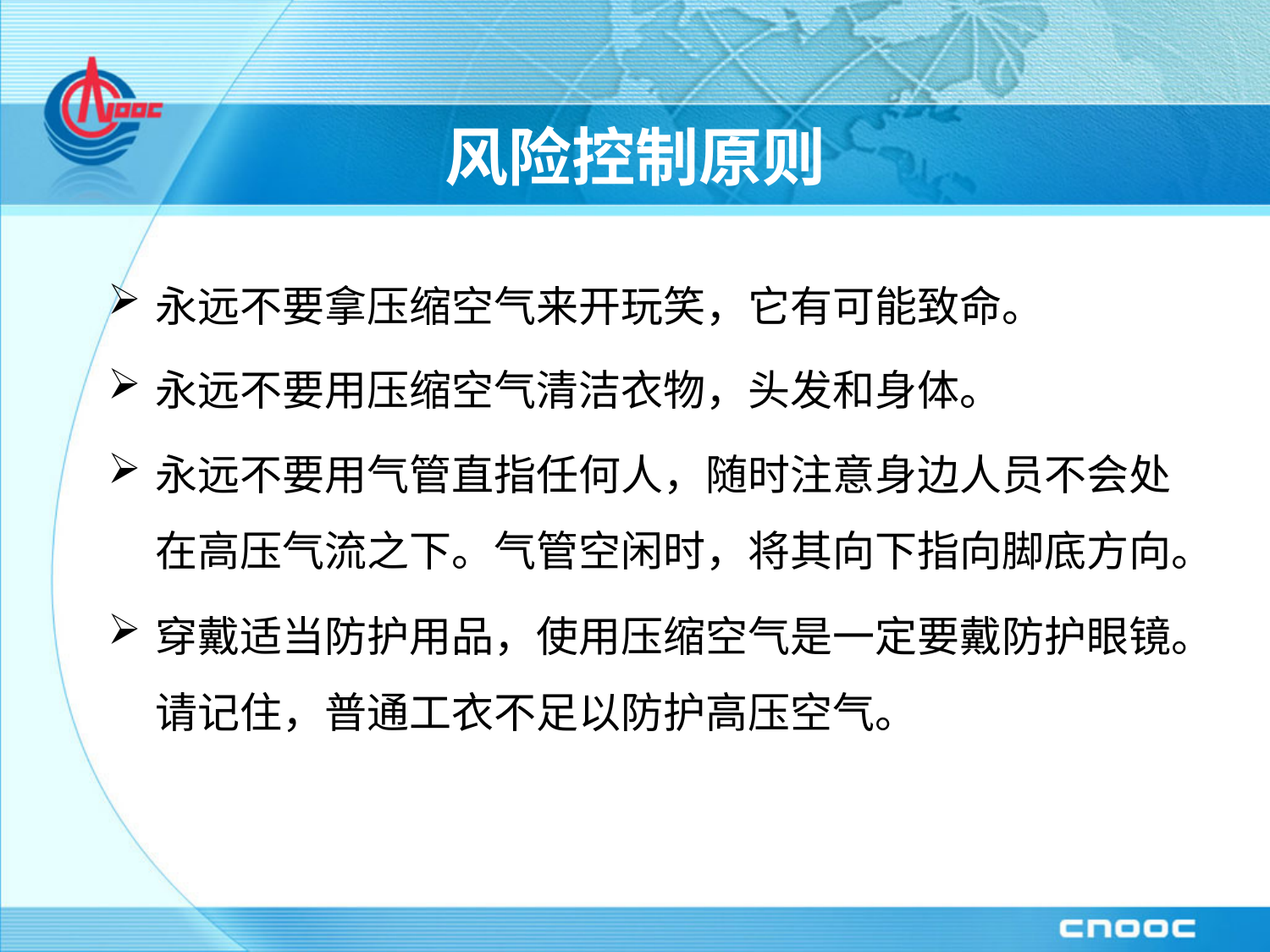

# 风险控制原则
永远不要拿压缩空气来开玩笑，它有可能致命。
永远不要用压缩空气清洁衣物，头发和身体。
永远不要用气管直指任何人，随时注意身边人员不会处在高压气流之下。气管空闲时，将其向下指向脚底方向。
穿戴适当防护用品，使用压缩空气是一定要戴防护眼镜。请记住，普通工衣不足以防护高压空气。